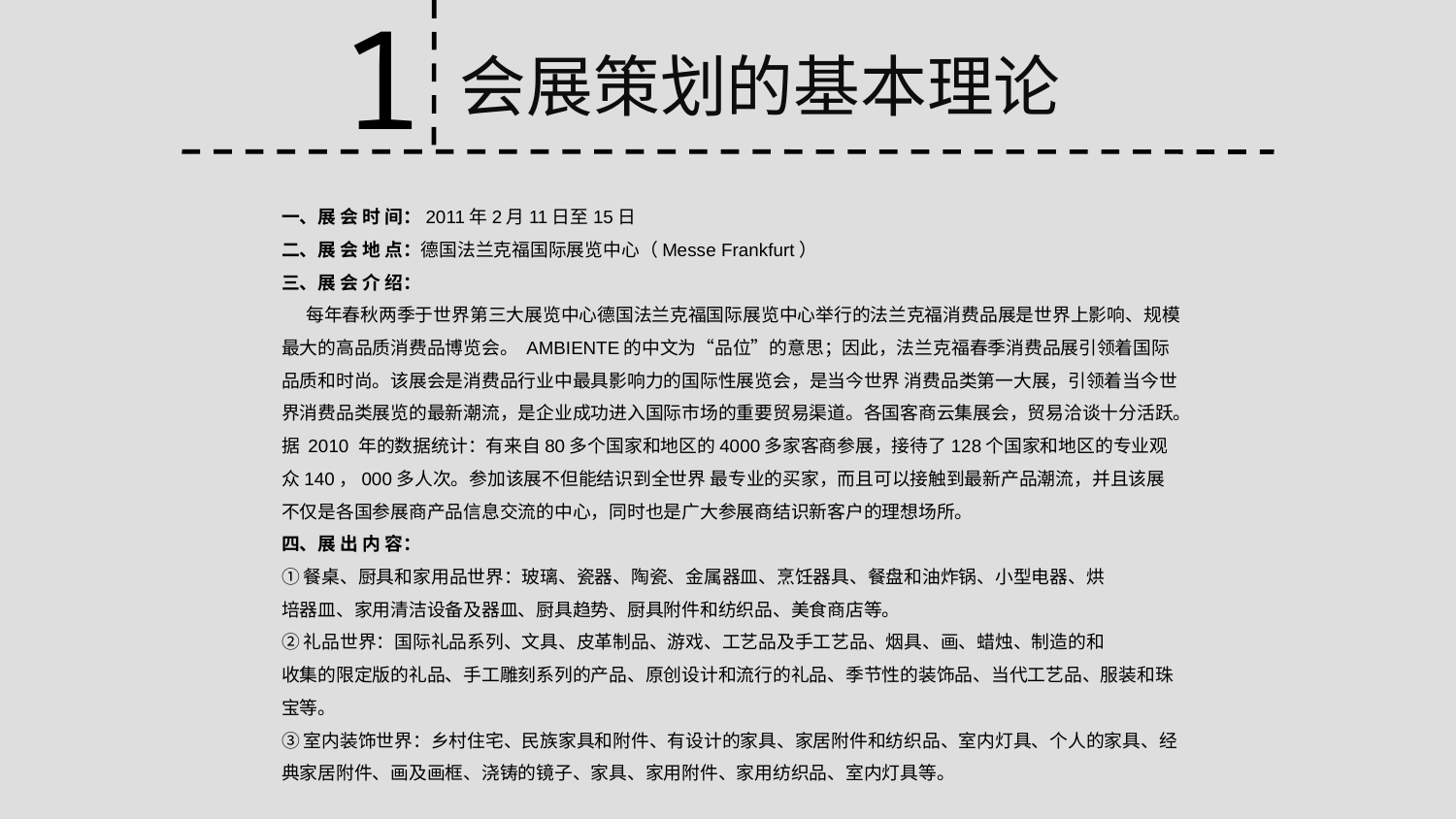

1
会展策划的基本理论
一、展 会 时 间：2011年2月11日至15日
二、展 会 地 点：德国法兰克福国际展览中心（Messe Frankfurt）
三、展 会 介 绍：
      每年春秋两季于世界第三大展览中心德国法兰克福国际展览中心举行的法兰克福消费品展是世界上影响、规模最大的高品质消费品博览会。 AMBIENTE的中文为“品位”的意思；因此，法兰克福春季消费品展引领着国际品质和时尚。该展会是消费品行业中最具影响力的国际性展览会，是当今世界 消费品类第一大展，引领着当今世界消费品类展览的最新潮流，是企业成功进入国际市场的重要贸易渠道。各国客商云集展会，贸易洽谈十分活跃。据 2010 年的数据统计：有来自80多个国家和地区的4000多家客商参展，接待了128个国家和地区的专业观众140，000多人次。参加该展不但能结识到全世界 最专业的买家，而且可以接触到最新产品潮流，并且该展不仅是各国参展商产品信息交流的中心，同时也是广大参展商结识新客户的理想场所。
四、展 出 内 容：
① 餐桌、厨具和家用品世界：玻璃、瓷器、陶瓷、金属器皿、烹饪器具、餐盘和油炸锅、小型电器、烘
培器皿、家用清洁设备及器皿、厨具趋势、厨具附件和纺织品、美食商店等。
② 礼品世界：国际礼品系列、文具、皮革制品、游戏、工艺品及手工艺品、烟具、画、蜡烛、制造的和
收集的限定版的礼品、手工雕刻系列的产品、原创设计和流行的礼品、季节性的装饰品、当代工艺品、服装和珠宝等。
③ 室内装饰世界：乡村住宅、民族家具和附件、有设计的家具、家居附件和纺织品、室内灯具、个人的家具、经典家居附件、画及画框、浇铸的镜子、家具、家用附件、家用纺织品、室内灯具等。